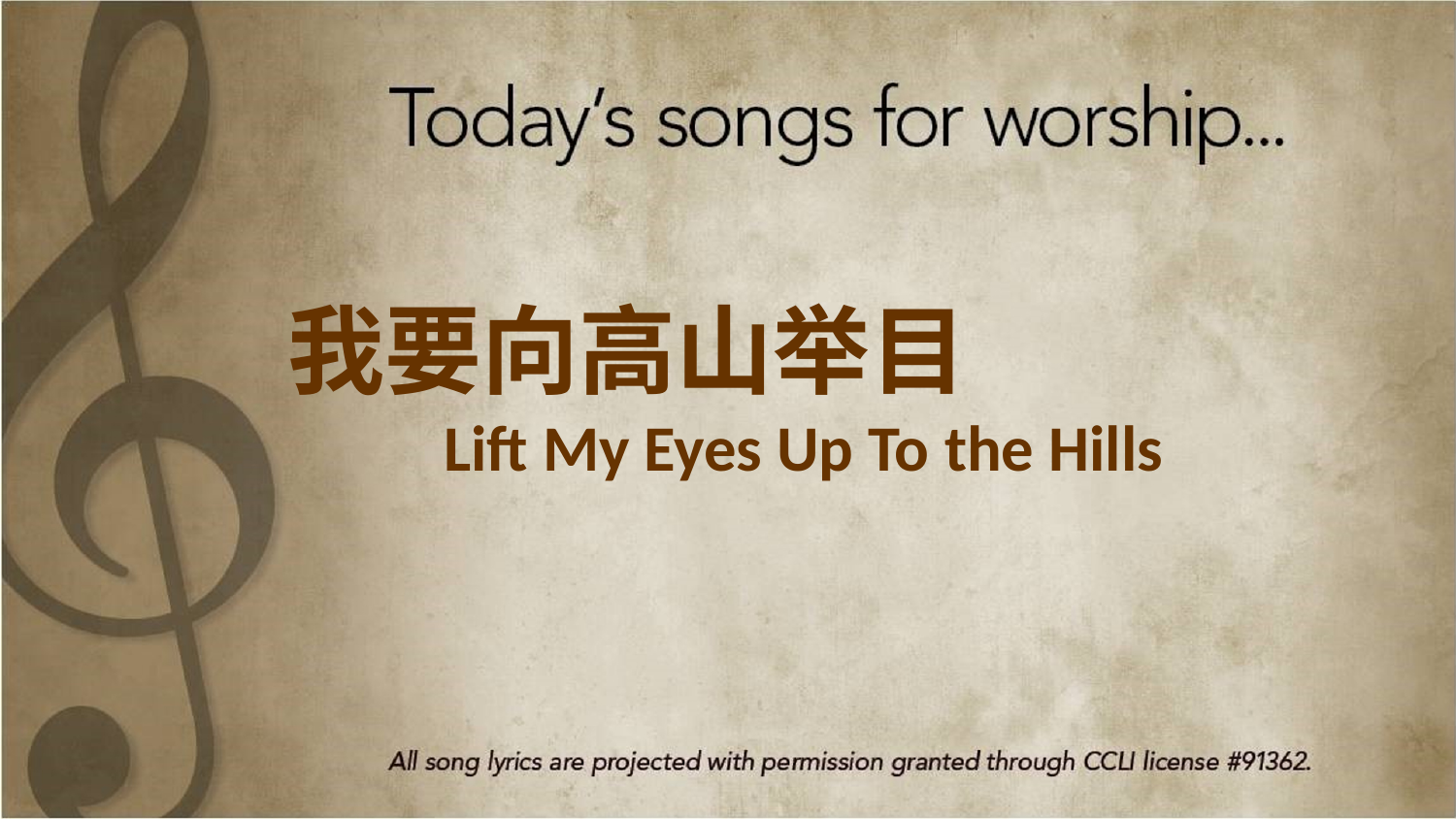

我要向高山举目
Lift My Eyes Up To the Hills